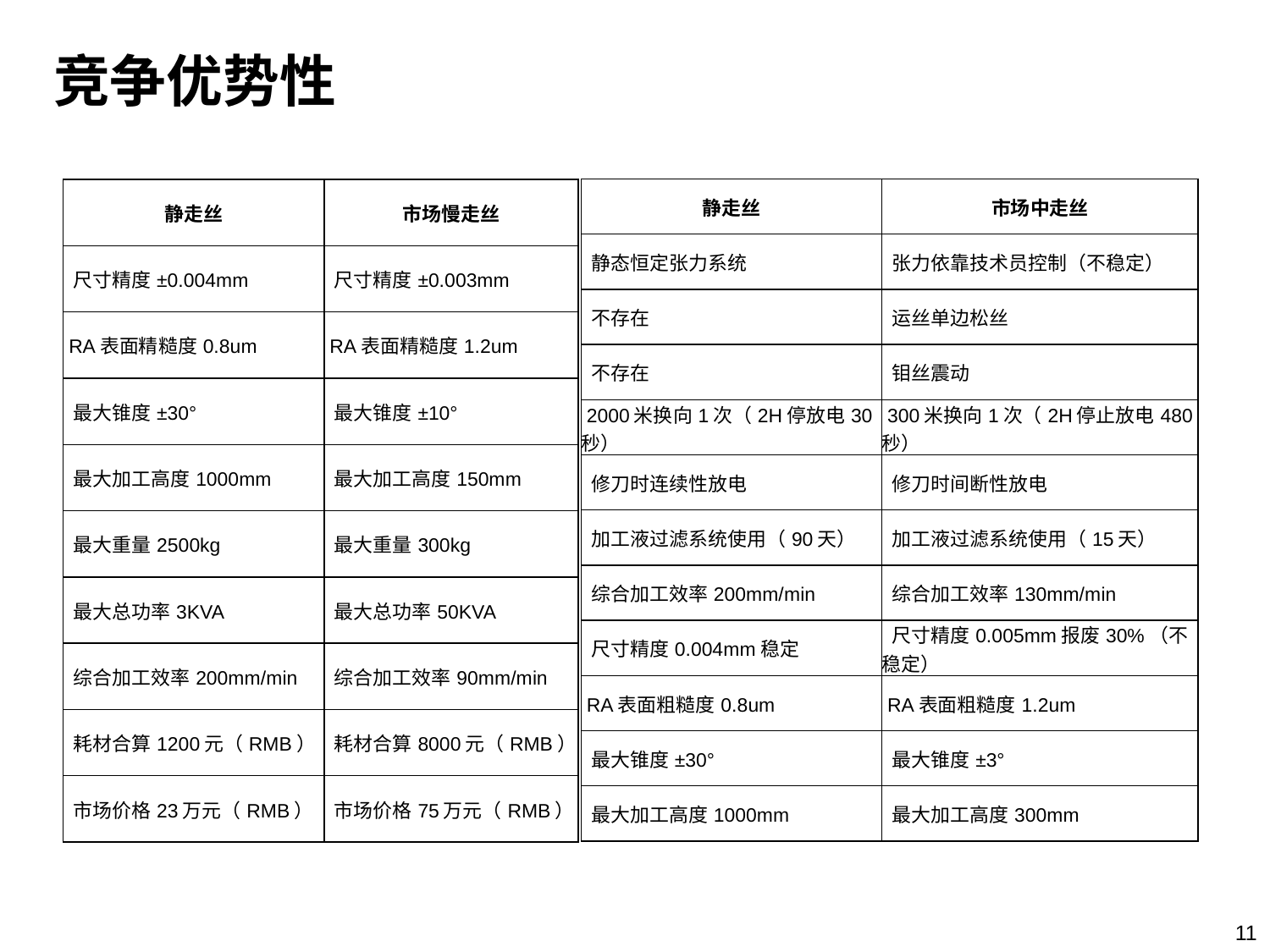

竞争优势性
| 静走丝 | 市场中走丝 |
| --- | --- |
| 静态恒定张力系统 | 张力依靠技术员控制（不稳定） |
| 不存在 | 运丝单边松丝 |
| 不存在 | 钼丝震动 |
| 2000米换向1次（2H停放电30秒） | 300米换向1次（2H停止放电480秒） |
| 修刀时连续性放电 | 修刀时间断性放电 |
| 加工液过滤系统使用（90天） | 加工液过滤系统使用（15天） |
| 综合加工效率200mm/min | 综合加工效率130mm/min |
| 尺寸精度0.004mm稳定 | 尺寸精度0.005mm报废30%（不稳定） |
| RA表面粗糙度0.8um | RA表面粗糙度1.2um |
| 最大锥度±30° | 最大锥度±3° |
| 最大加工高度1000mm | 最大加工高度300mm |
| 静走丝 | 市场慢走丝 |
| --- | --- |
| 尺寸精度±0.004mm | 尺寸精度±0.003mm |
| RA表面精糙度0.8um | RA表面精糙度1.2um |
| 最大锥度±30° | 最大锥度±10° |
| 最大加工高度1000mm | 最大加工高度150mm |
| 最大重量2500kg | 最大重量300kg |
| 最大总功率3KVA | 最大总功率50KVA |
| 综合加工效率200mm/min | 综合加工效率90mm/min |
| 耗材合算1200元（RMB） | 耗材合算8000元（RMB） |
| 市场价格23万元（RMB） | 市场价格75万元（RMB） |
11